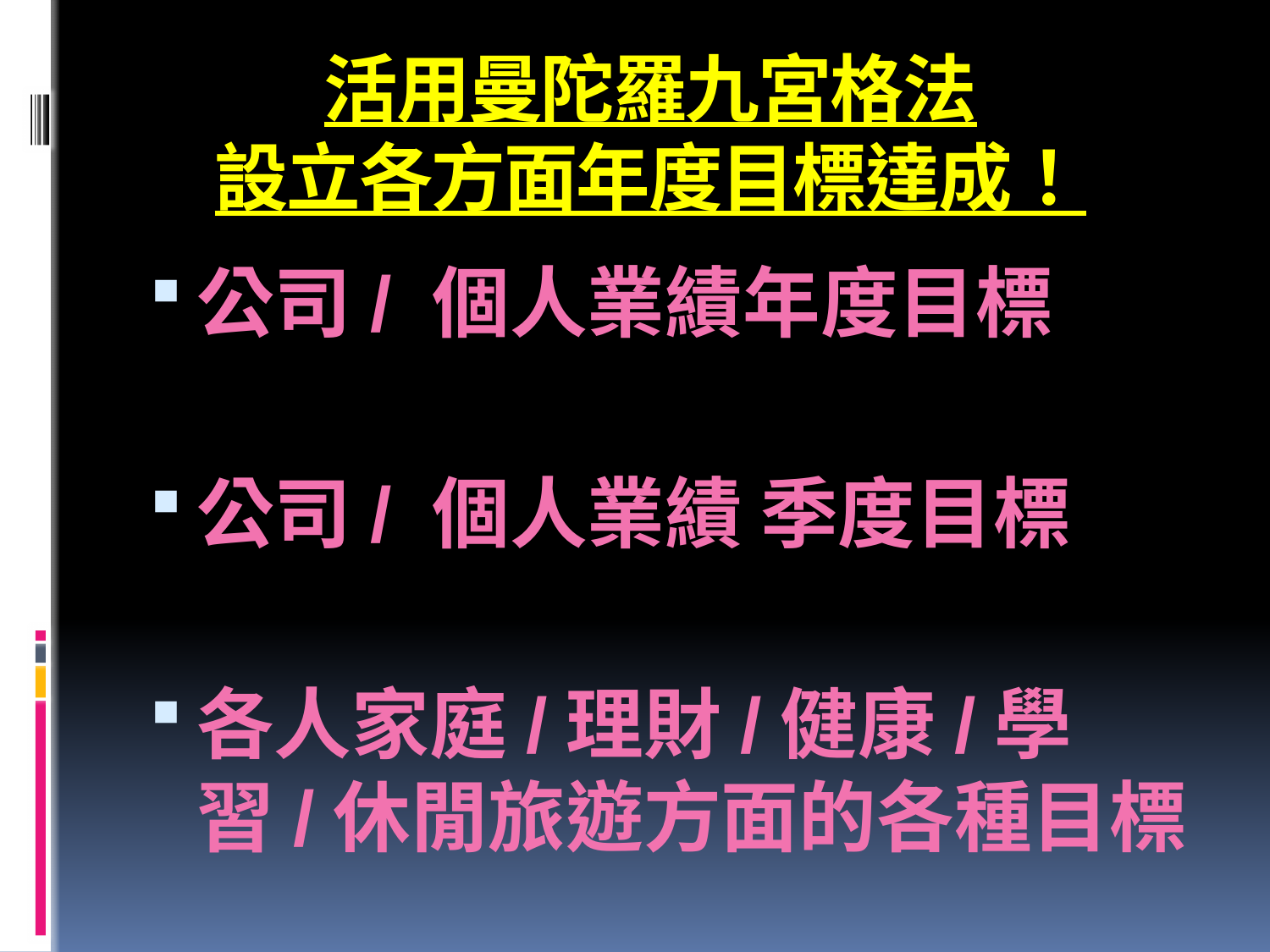

# 活用曼陀羅九宮格法 設立各方面年度目標達成！
公司/ 個人業績年度目標

公司/ 個人業績 季度目標

各人家庭/理財/健康/學習/休閒旅遊方面的各種目標